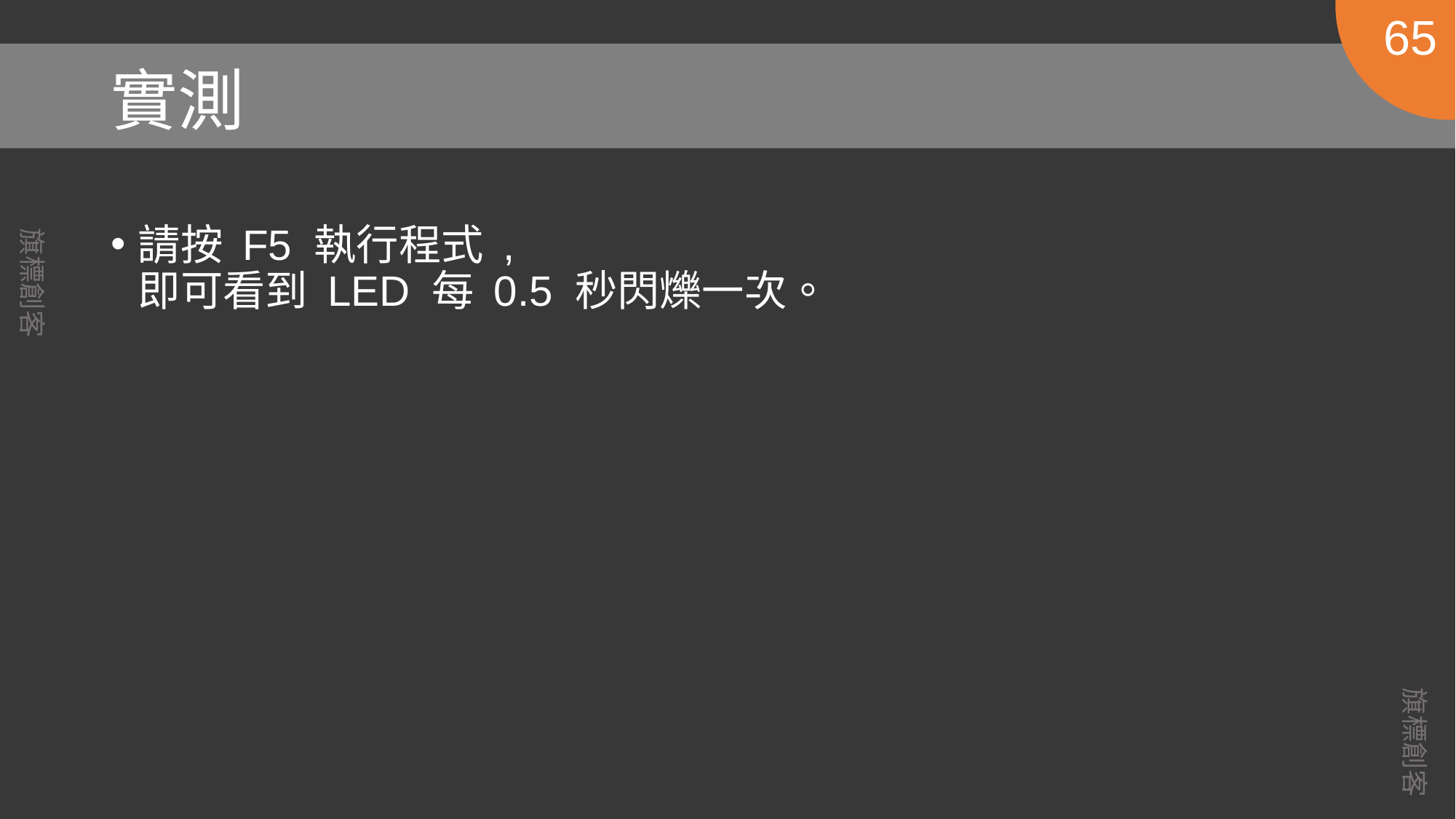

65
# 實測
請按 F5 執行程式 ,
即可看到 LED 每 0.5 秒閃爍一次。